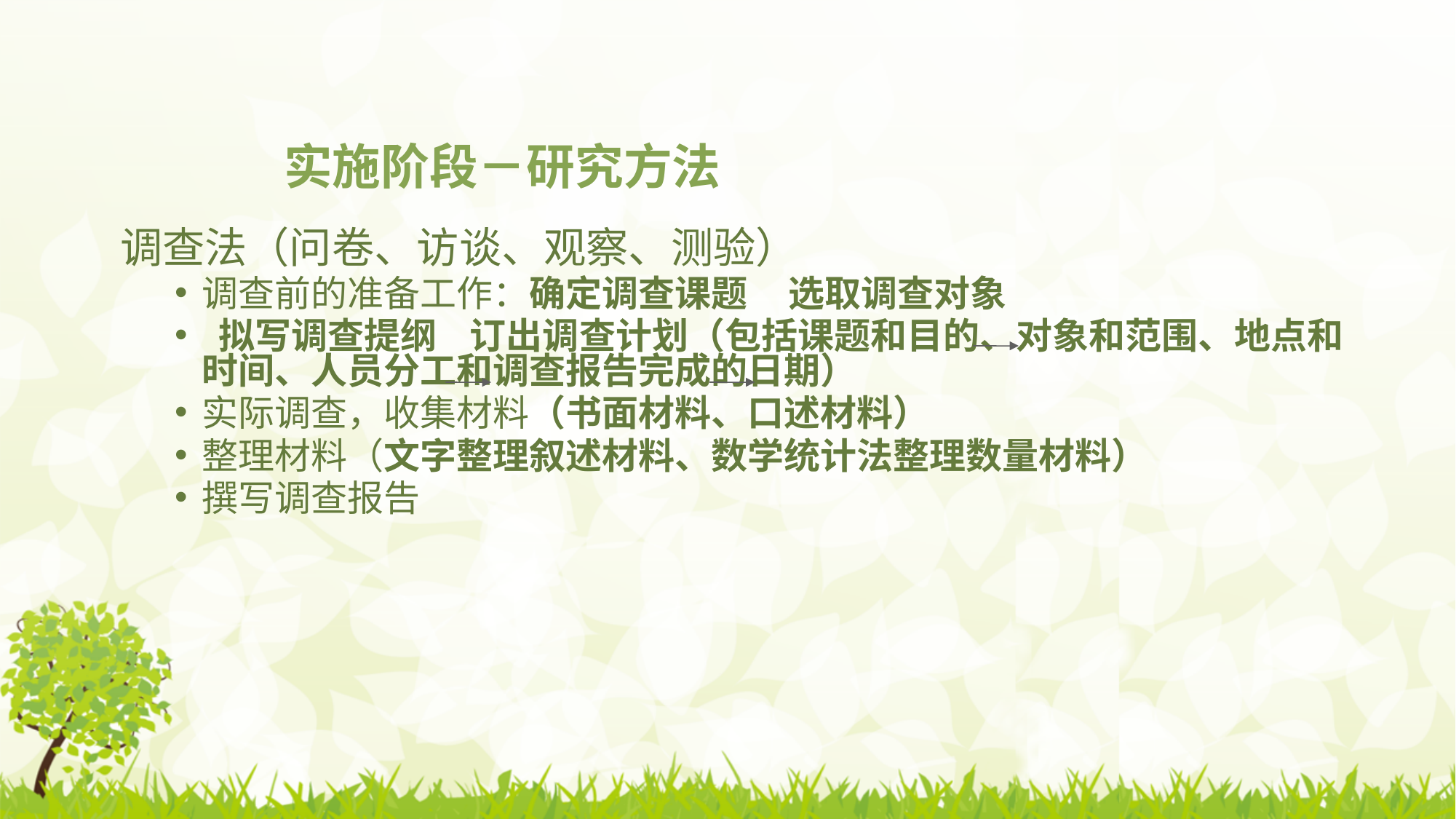

# 实施阶段－研究方法
调查法（问卷、访谈、观察、测验）
调查前的准备工作：确定调查课题     选取调查对象
 拟写调查提纲    订出调查计划（包括课题和目的、对象和范围、地点和时间、人员分工和调查报告完成的日期）
实际调查，收集材料（书面材料、口述材料）
整理材料（文字整理叙述材料、数学统计法整理数量材料）
撰写调查报告